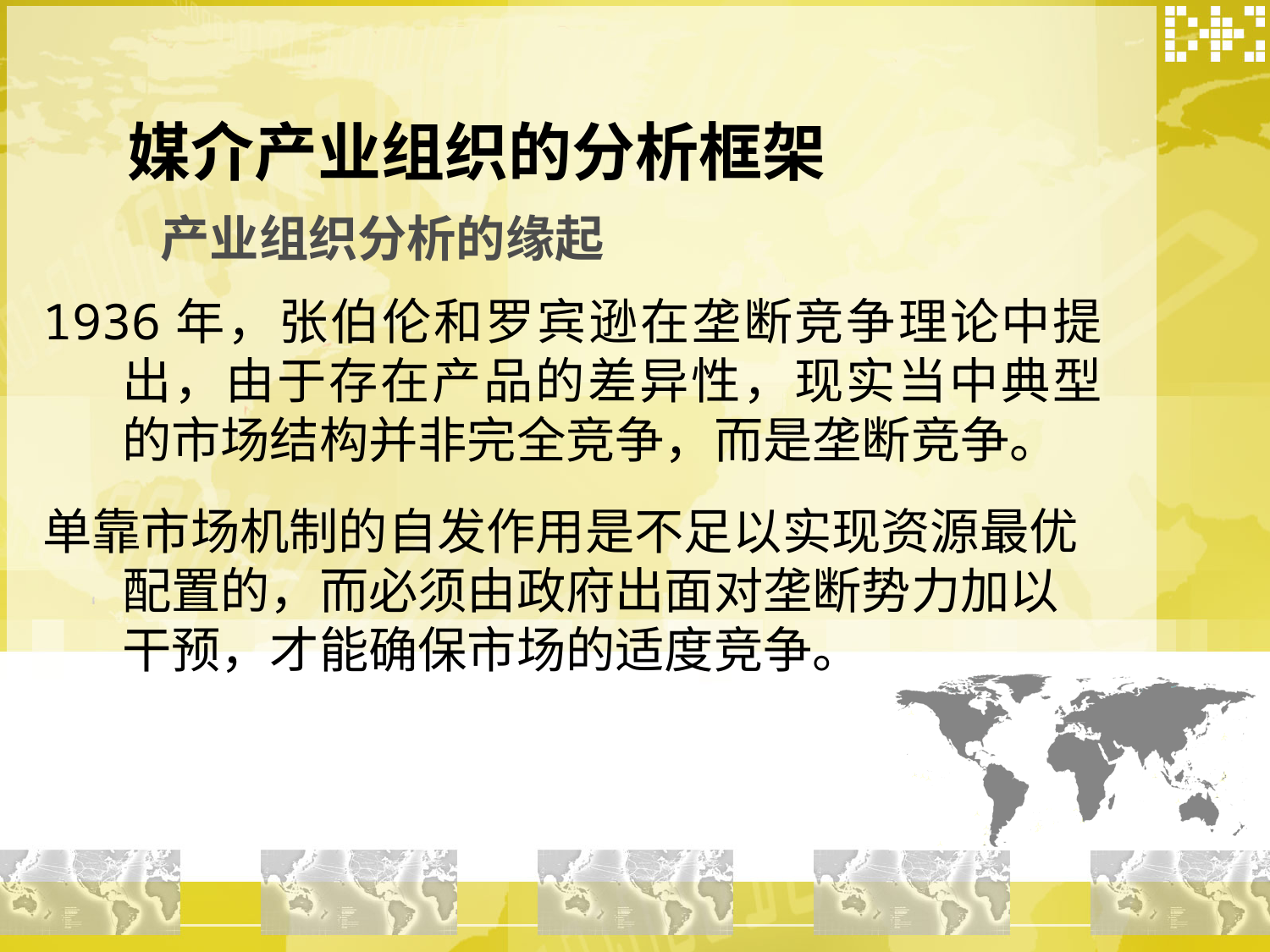

媒介产业组织的分析框架
 产业组织分析的缘起
1936年，张伯伦和罗宾逊在垄断竞争理论中提出，由于存在产品的差异性，现实当中典型的市场结构并非完全竞争，而是垄断竞争。
单靠市场机制的自发作用是不足以实现资源最优配置的，而必须由政府出面对垄断势力加以干预，才能确保市场的适度竞争。